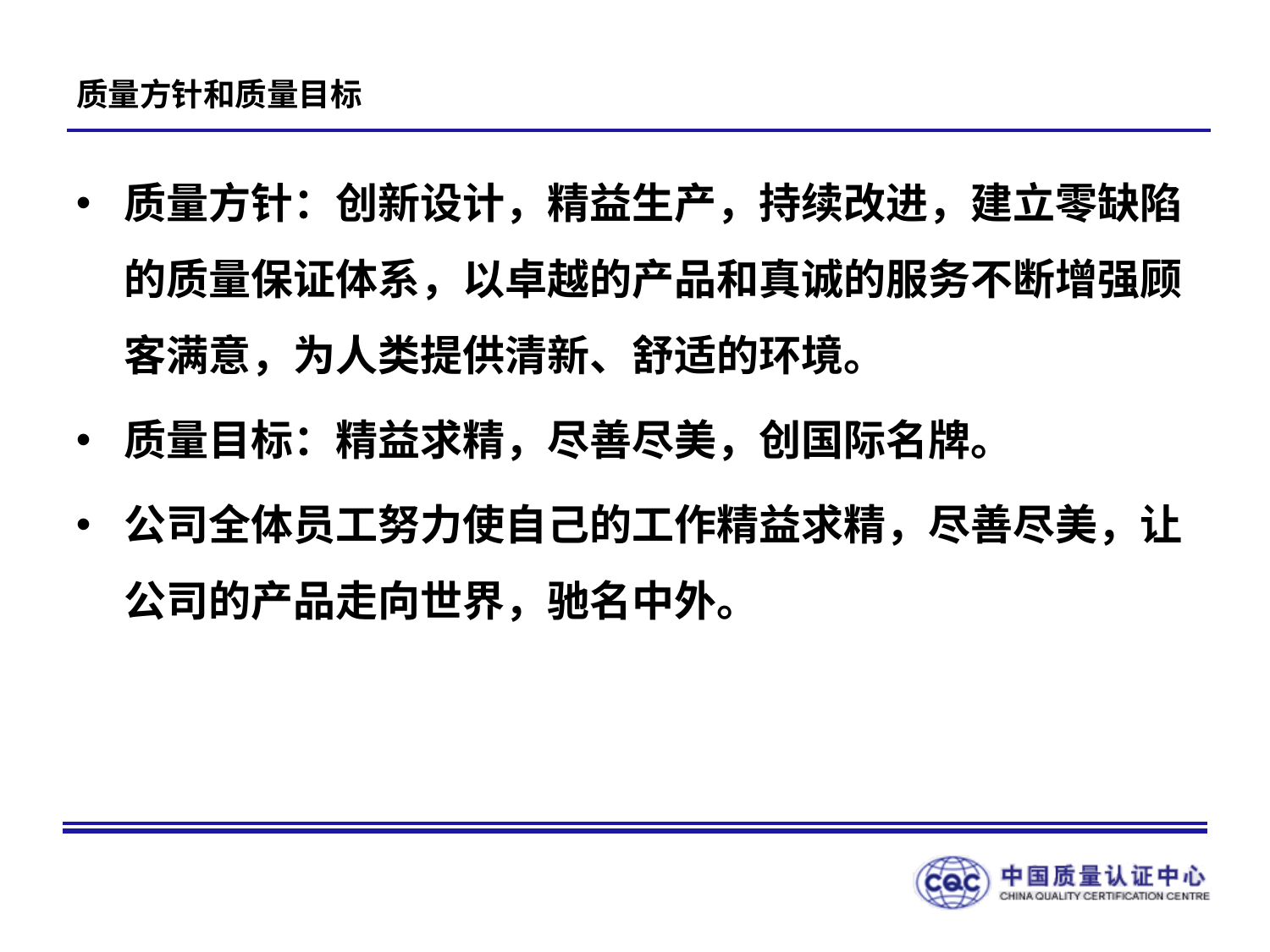

# 质量方针和质量目标
质量方针：创新设计，精益生产，持续改进，建立零缺陷的质量保证体系，以卓越的产品和真诚的服务不断增强顾客满意，为人类提供清新、舒适的环境。
质量目标：精益求精，尽善尽美，创国际名牌。
公司全体员工努力使自己的工作精益求精，尽善尽美，让公司的产品走向世界，驰名中外。